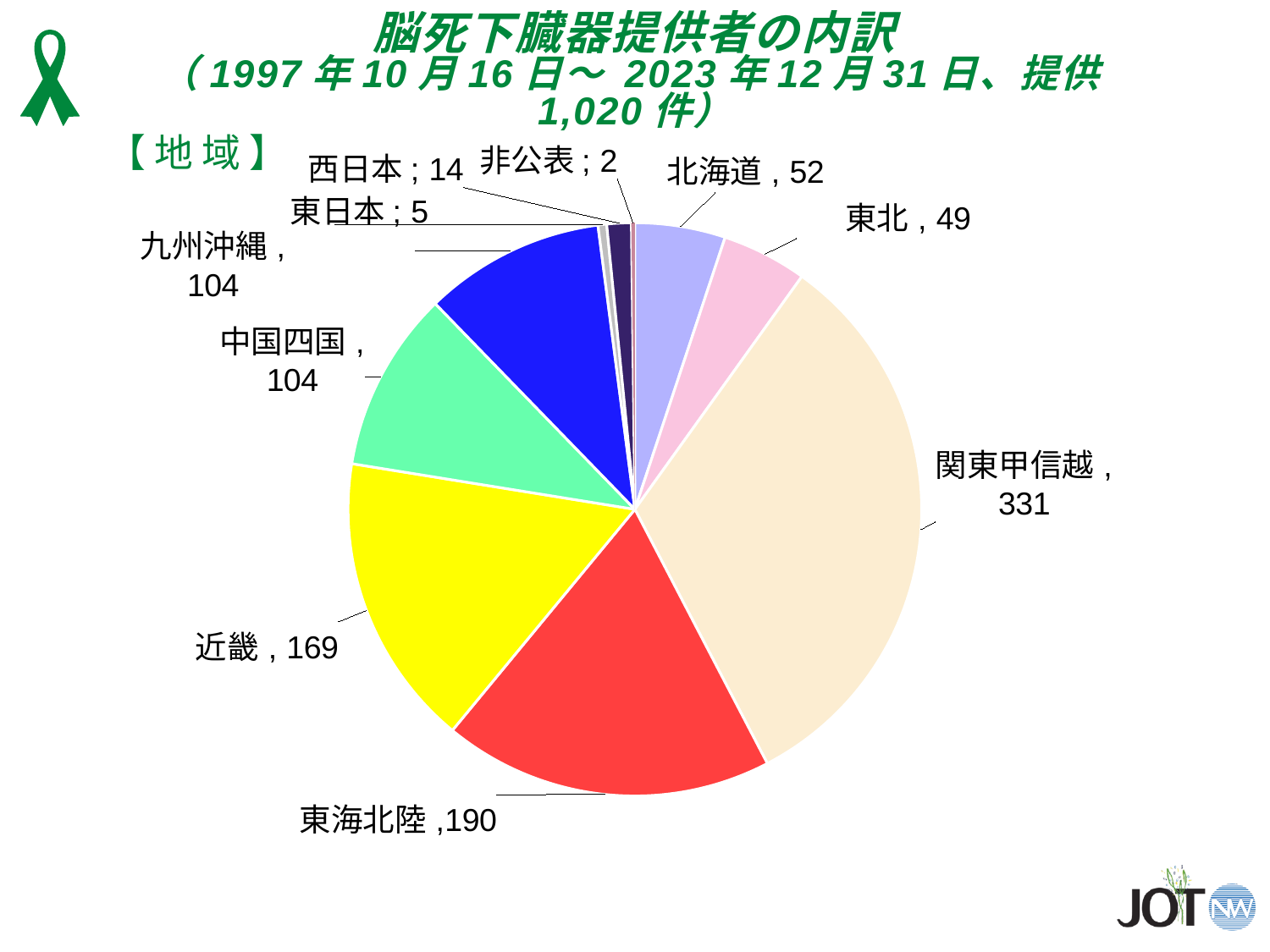

脳死下臓器提供者の内訳
（1997年10月16日～ 2023年12月31日、提供1,020件）
【 地 域 】

### Chart

| Category | 地域 |
|---|---|
| 北海道 | 52.0 |
| 東北 | 49.0 |
| 関東甲信越 | 331.0 |
| 東海北陸 | 190.0 |
| 近畿 | 169.0 |
| 中国四国 | 104.0 |
| 九州沖縄 | 104.0 |
| 東日本 | 5.0 |
| 西日本 | 14.0 |
| 非公表 | 2.0 |